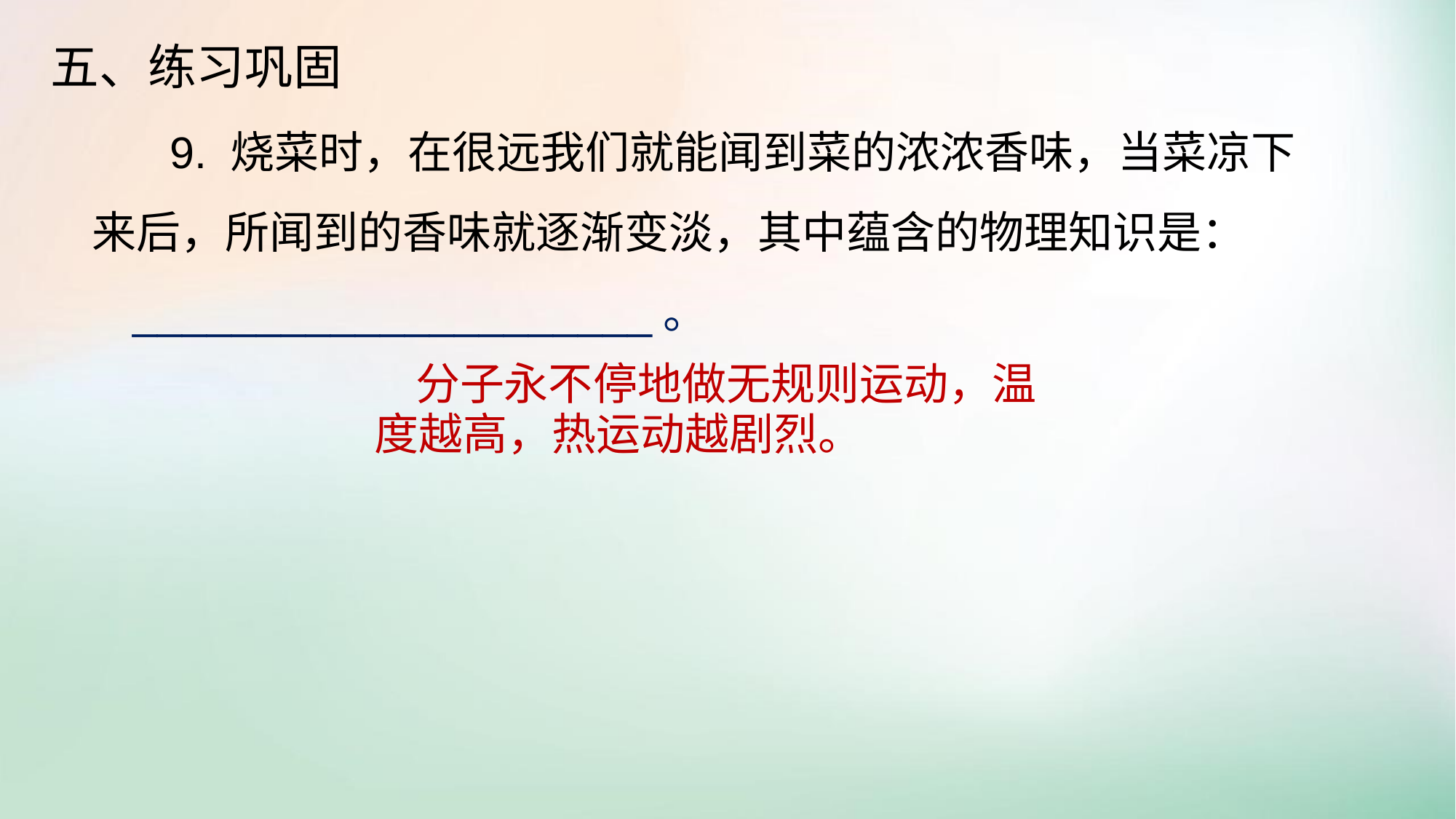

五、练习巩固
   9. 烧菜时，在很远我们就能闻到菜的浓浓香味，当菜凉下来后，所闻到的香味就逐渐变淡，其中蕴含的物理知识是：
_____________________。
分子永不停地做无规则运动，温度越高，热运动越剧烈。